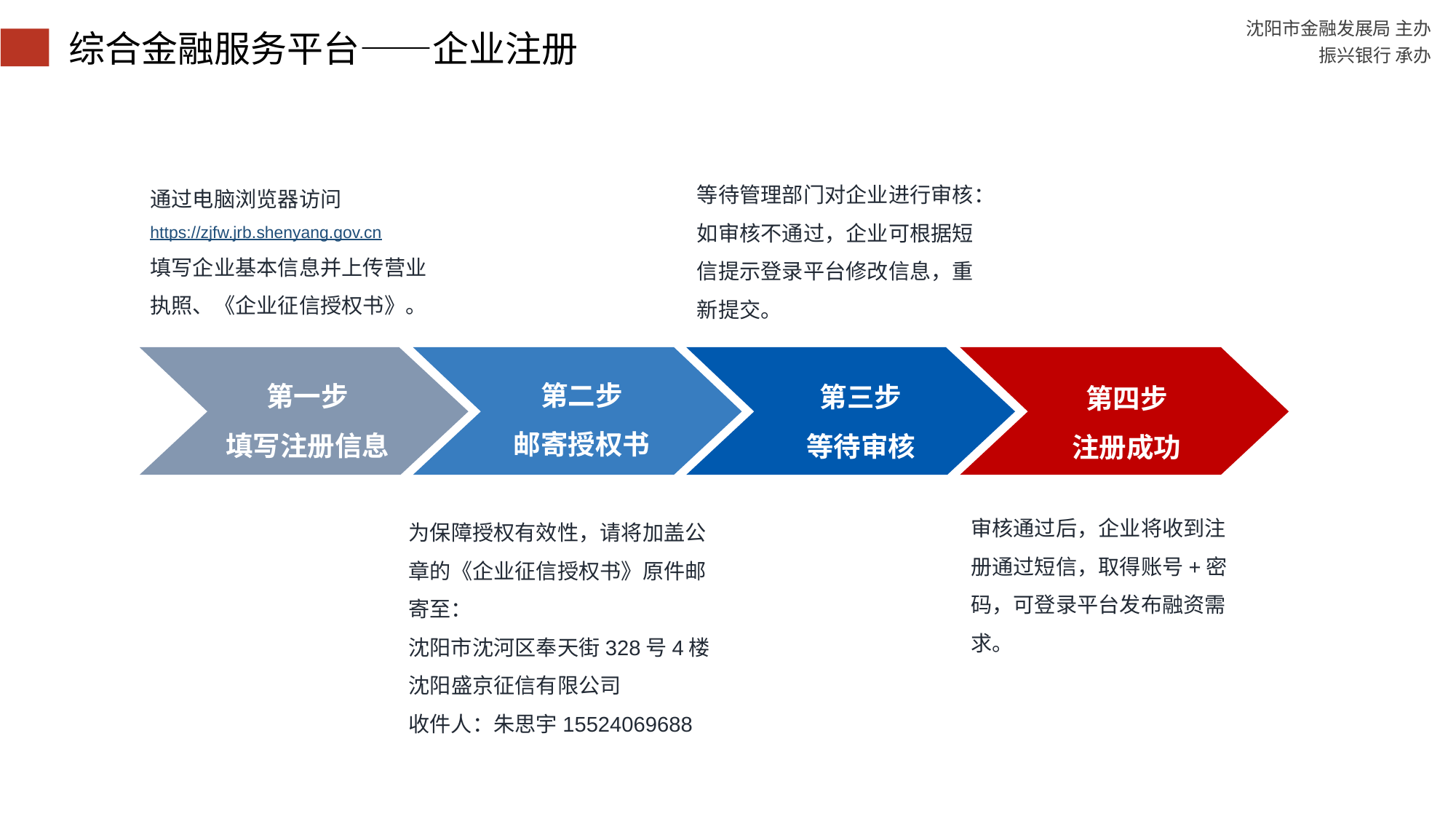

综合金融服务平台——企业注册
等待管理部门对企业进行审核：
如审核不通过，企业可根据短信提示登录平台修改信息，重新提交。
通过电脑浏览器访问 https://zjfw.jrb.shenyang.gov.cn
填写企业基本信息并上传营业执照、《企业征信授权书》。

第二步
邮寄授权书
第一步
填写注册信息
第三步
等待审核
第四步
注册成功
审核通过后，企业将收到注册通过短信，取得账号+密码，可登录平台发布融资需求。
为保障授权有效性，请将加盖公章的《企业征信授权书》原件邮寄至：
沈阳市沈河区奉天街328号4楼沈阳盛京征信有限公司
收件人：朱思宇15524069688